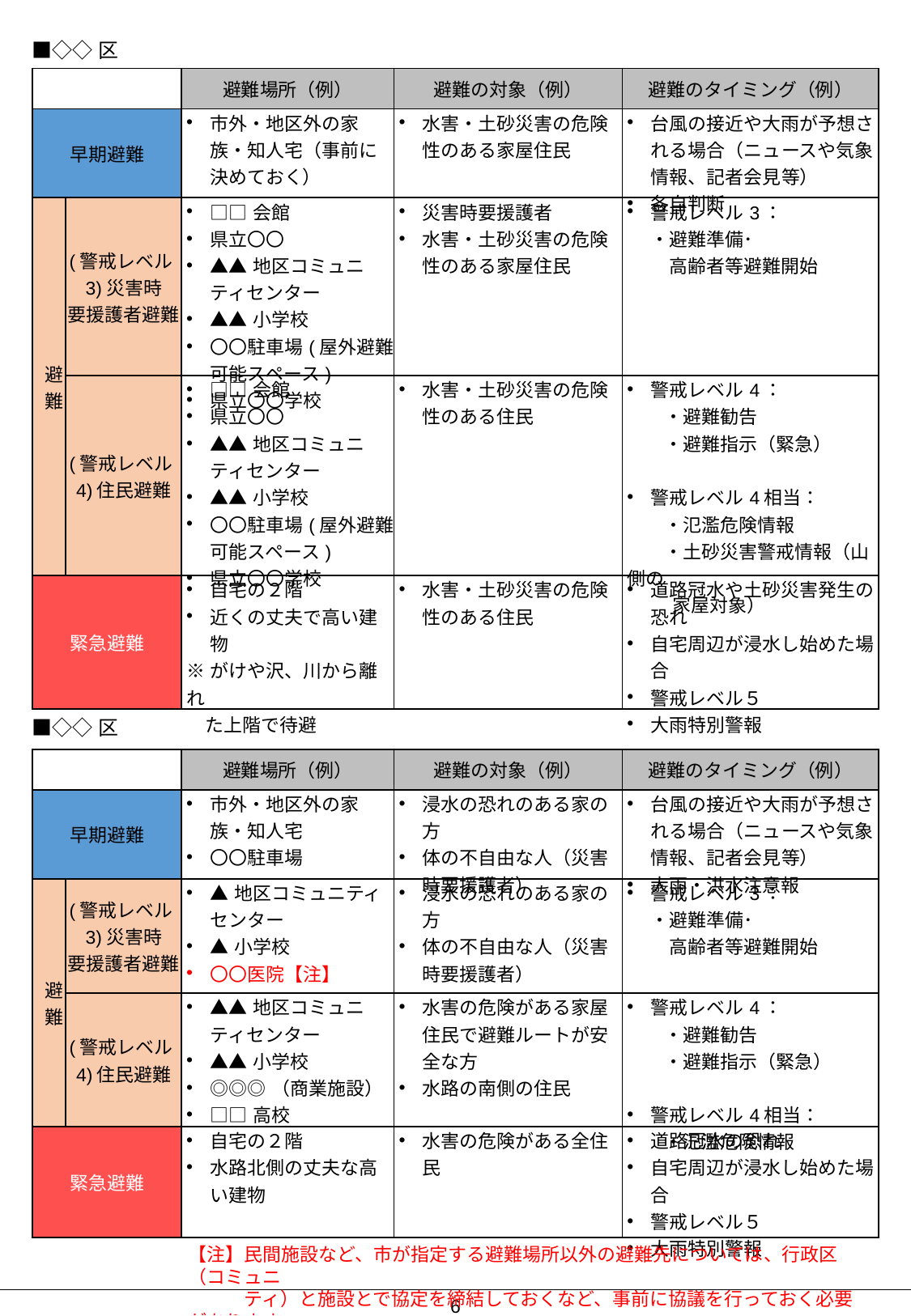

■◇◇区
|  |  | 避難場所（例） | 避難の対象（例） | 避難のタイミング（例） |
| --- | --- | --- | --- | --- |
| 早期避難 |  | 市外・地区外の家族・知人宅（事前に決めておく） | 水害・土砂災害の危険性のある家屋住民 | 台風の接近や大雨が予想される場合（ニュースや気象情報、記者会見等） 各自判断 |
| 避難 | (警戒レベル3)災害時 要援護者避難 | □□会館 県立〇〇 ▲▲地区コミュニティセンター ▲▲小学校 〇〇駐車場(屋外避難可能スペース) 県立〇〇学校 | 災害時要援護者 水害・土砂災害の危険性のある家屋住民 | 警戒レベル3： ・避難準備･ 　高齢者等避難開始 |
|  | (警戒レベル4)住民避難 | □□会館 県立〇〇 ▲▲地区コミュニティセンター ▲▲小学校 〇〇駐車場(屋外避難可能スペース) 県立〇〇学校 | 水害・土砂災害の危険性のある住民 | 警戒レベル4： 　　・避難勧告 　　・避難指示（緊急） 警戒レベル4相当： 　　・氾濫危険情報 　　・土砂災害警戒情報（山側の　 　　 家屋対象） |
| 緊急避難 |  | 自宅の２階 近くの丈夫で高い建物 ※がけや沢、川から離れ 　た上階で待避 | 水害・土砂災害の危険性のある住民 | 道路冠水や土砂災害発生の恐れ 自宅周辺が浸水し始めた場合 警戒レベル５ 大雨特別警報 |
■◇◇区
|  |  | 避難場所（例） | 避難の対象（例） | 避難のタイミング（例） |
| --- | --- | --- | --- | --- |
| 早期避難 |  | 市外・地区外の家族・知人宅 〇〇駐車場 | 浸水の恐れのある家の方 体の不自由な人（災害時要援護者） | 台風の接近や大雨が予想される場合（ニュースや気象情報、記者会見等） 大雨・洪水注意報 |
| 避難 | (警戒レベル3)災害時 要援護者避難 | ▲地区コミュニティセンター ▲小学校 〇〇医院【注】 | 浸水の恐れのある家の方 体の不自由な人（災害時要援護者） | 警戒レベル3： ・避難準備･ 　高齢者等避難開始 |
|  | (警戒レベル4)住民避難 | ▲▲地区コミュニティセンター ▲▲小学校 ◎◎◎（商業施設） □□高校 | 水害の危険がある家屋住民で避難ルートが安全な方 水路の南側の住民 | 警戒レベル4： 　　・避難勧告 　　・避難指示（緊急） 警戒レベル4相当： 　　・氾濫危険情報 |
| 緊急避難 |  | 自宅の２階 水路北側の丈夫な高い建物 | 水害の危険がある全住民 | 道路冠水の恐れ 自宅周辺が浸水し始めた場合 警戒レベル５ 大雨特別警報 |
【注】民間施設など、市が指定する避難場所以外の避難先については、行政区（コミュニ
　　　ティ）と施設とで協定を締結しておくなど、事前に協議を行っておく必要があります。
6